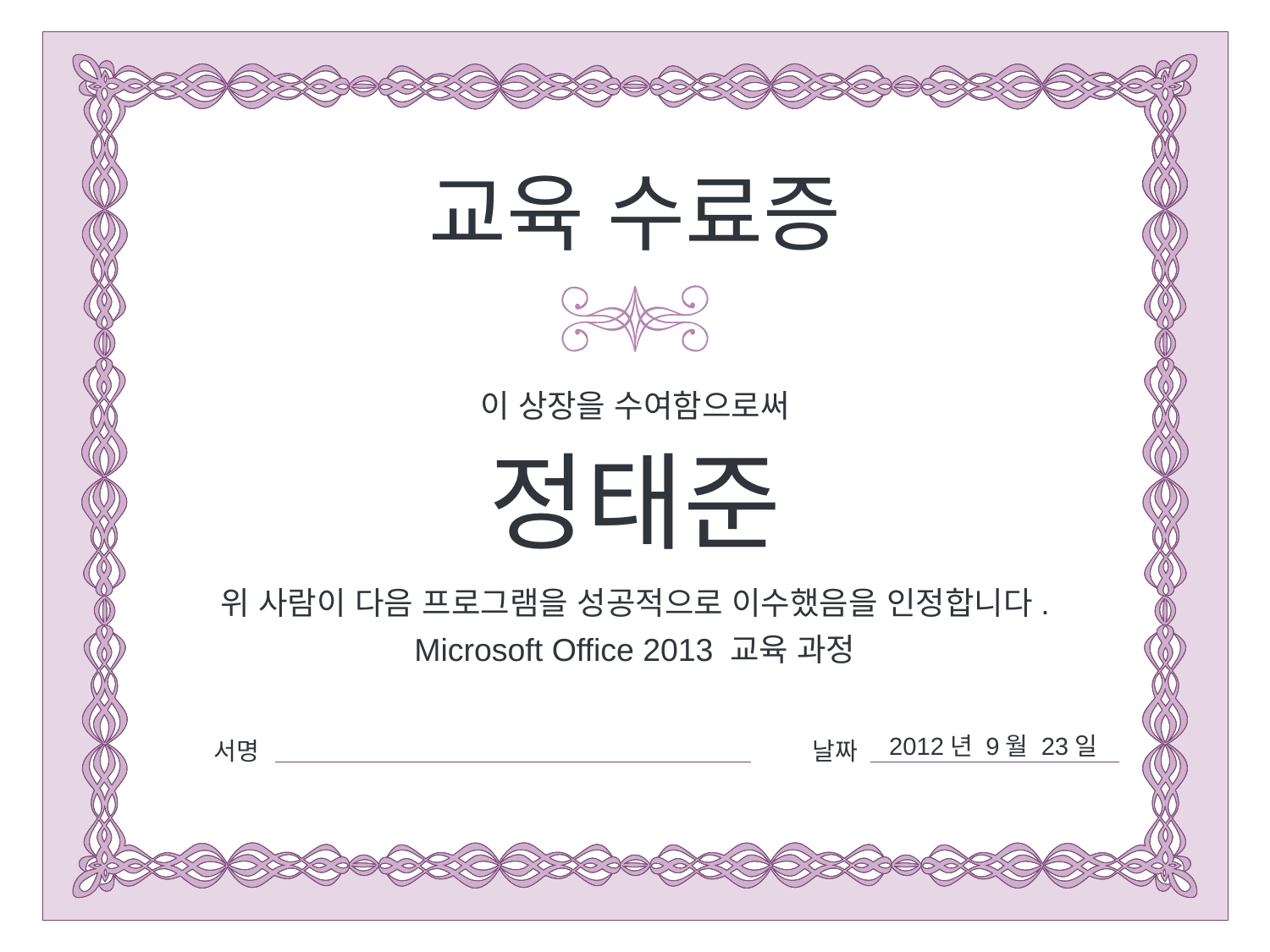

정태준
Microsoft Office 2013 교육 과정
2012년 9월 23일